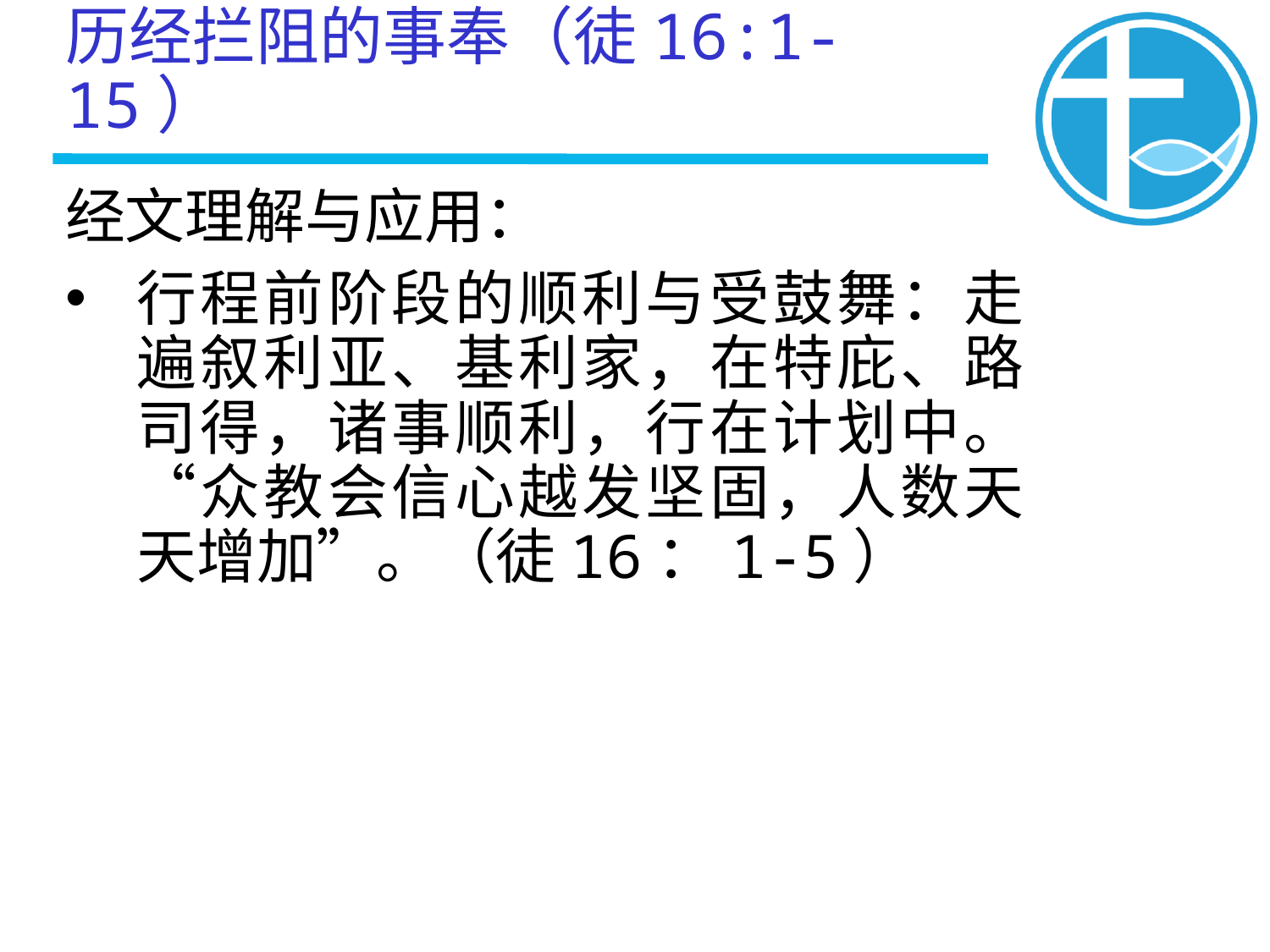

历经拦阻的事奉（徒16:1-15）
经文理解与应用：
行程前阶段的顺利与受鼓舞：走遍叙利亚、基利家，在特庇、路司得，诸事顺利，行在计划中。“众教会信心越发坚固，人数天天增加”。（徒16：1-5）